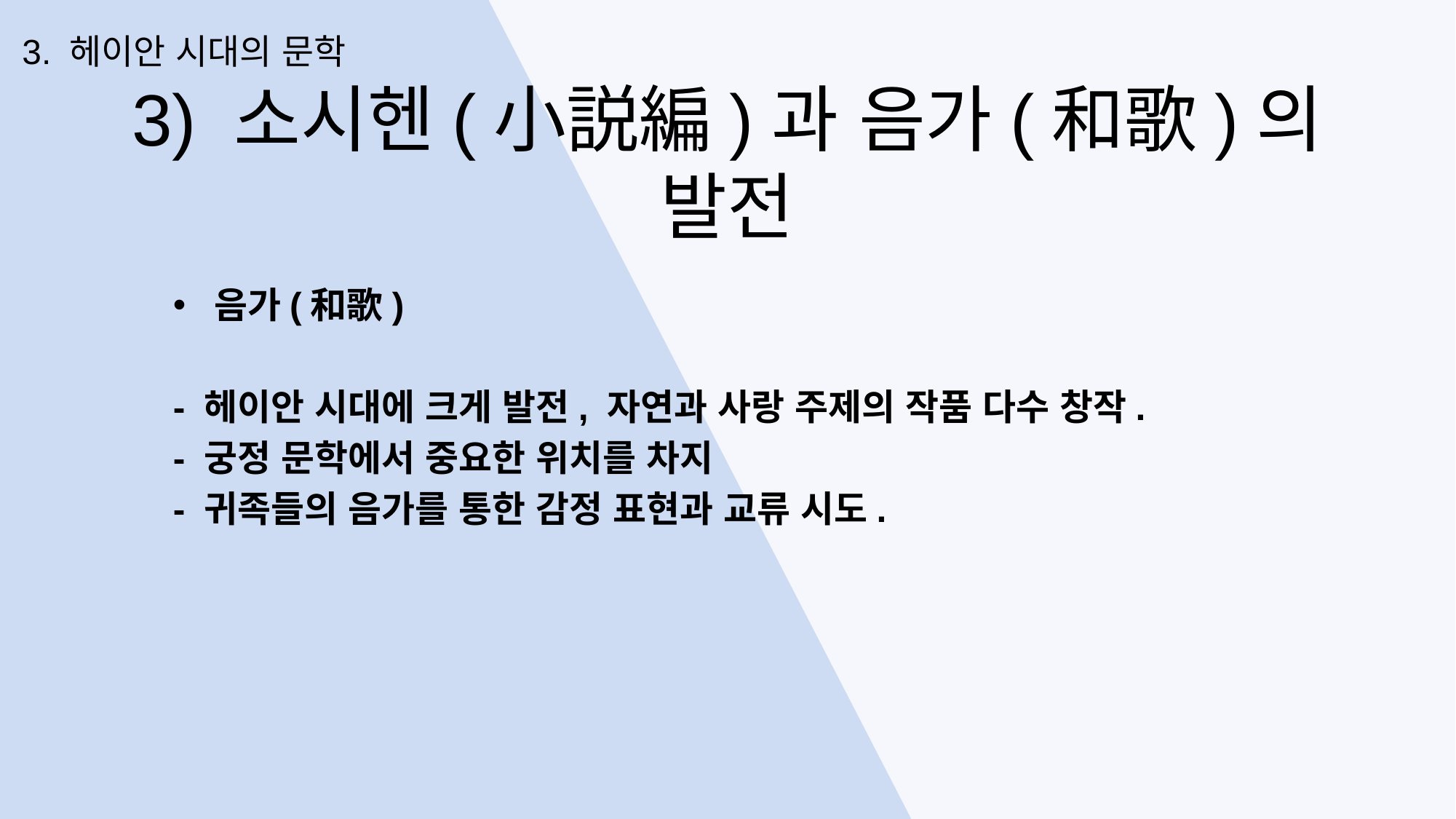

3. 헤이안 시대의 문학
3) 소시헨(小説編)과 음가(和歌)의 발전
음가(和歌)

- 헤이안 시대에 크게 발전, 자연과 사랑 주제의 작품 다수 창작.
- 궁정 문학에서 중요한 위치를 차지
- 귀족들의 음가를 통한 감정 표현과 교류 시도.